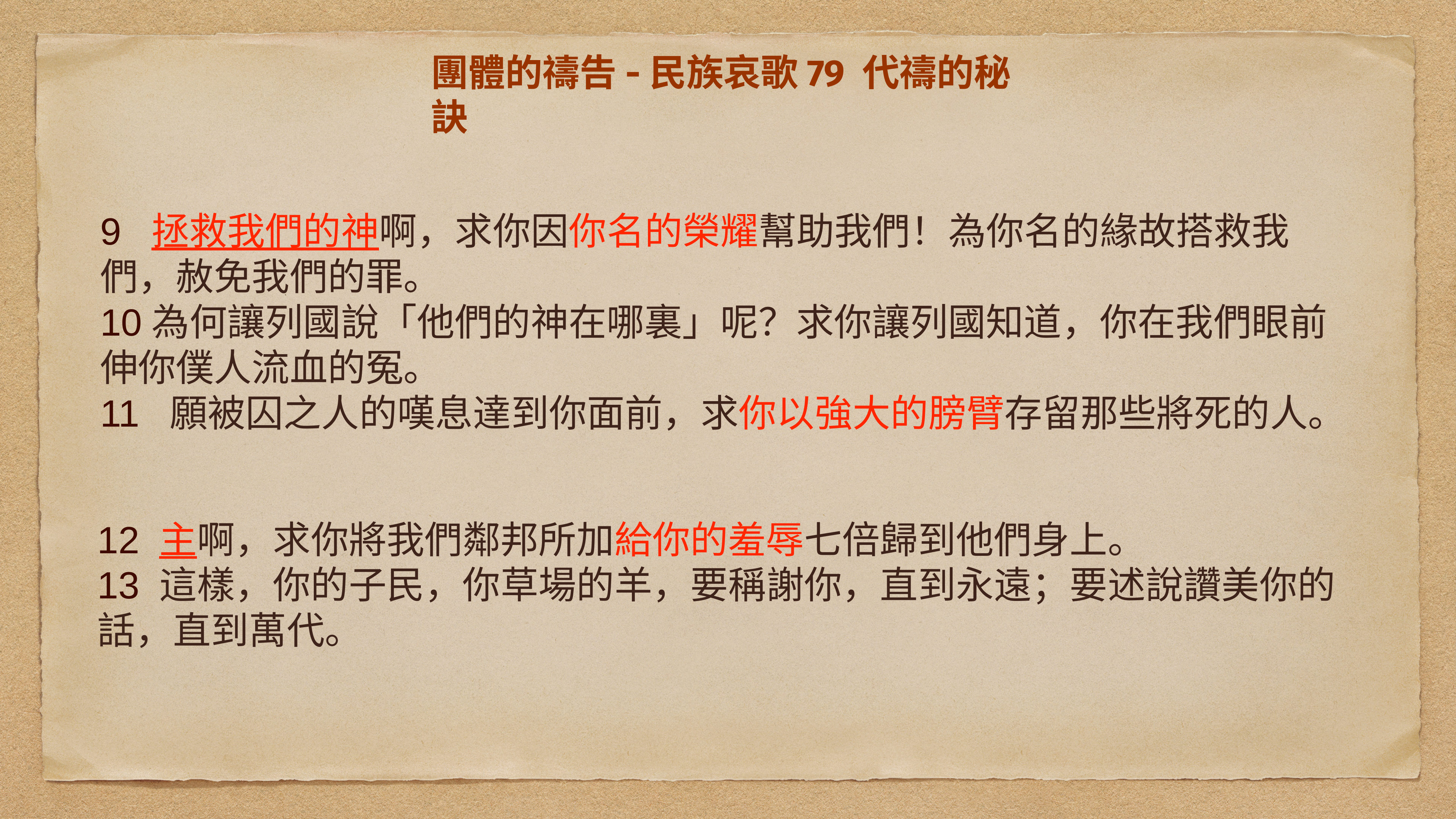

# 團體的禱告-民族哀歌79 代禱的秘訣
9  拯救我們的神啊，求你因你名的榮耀幫助我們！為你名的緣故搭救我們，赦免我們的罪。
10為何讓列國說「他們的神在哪裏」呢？求你讓列國知道，你在我們眼前伸你僕人流血的冤。
11  願被囚之人的嘆息達到你面前，求你以強大的膀臂存留那些將死的人。
12 主啊，求你將我們鄰邦所加給你的羞辱七倍歸到他們身上。
13 這樣，你的子民，你草場的羊，要稱謝你，直到永遠；要述說讚美你的話，直到萬代。